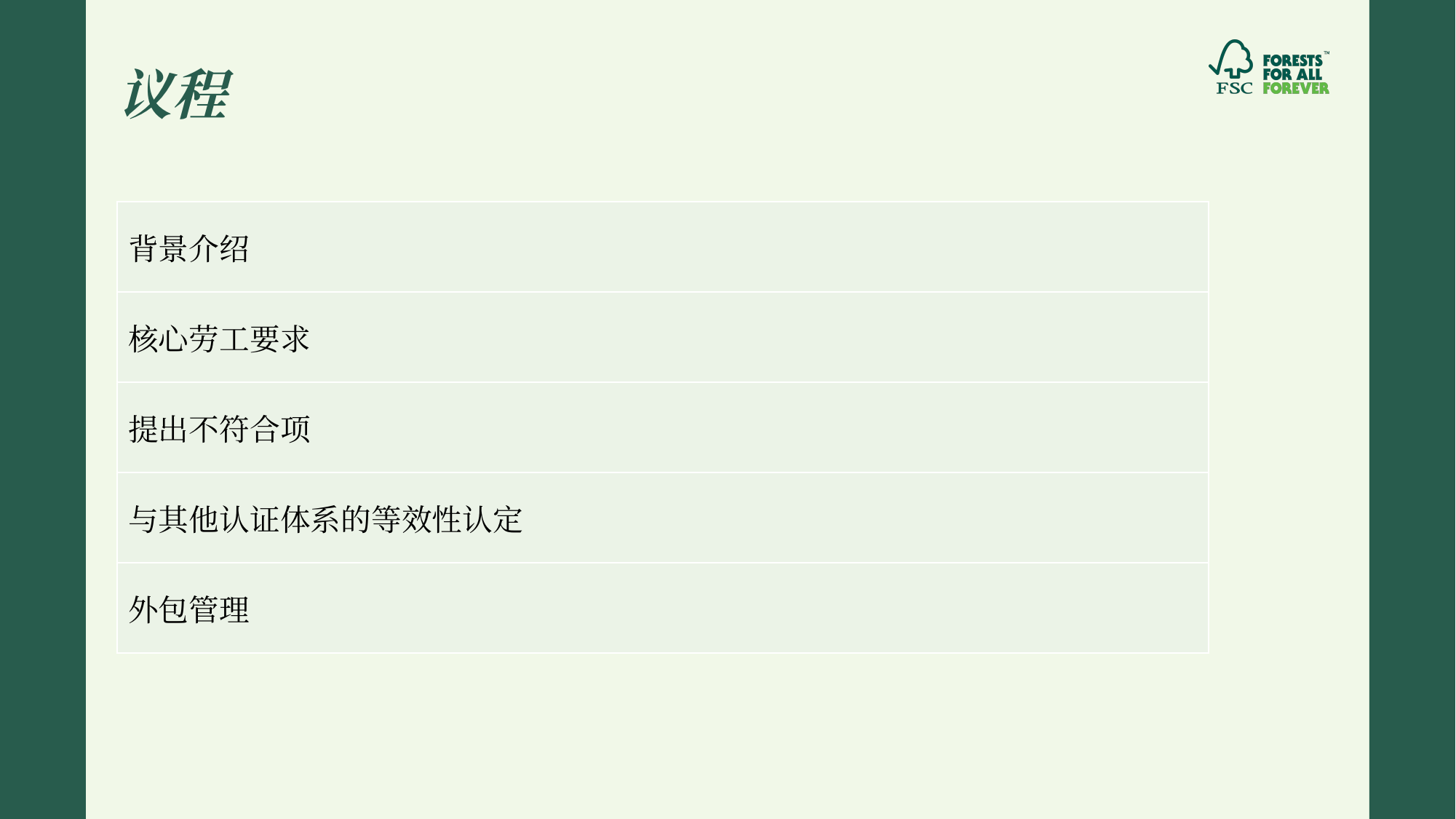

# 议程
| 背景介绍 |
| --- |
| 核心劳工要求 |
| 提出不符合项 |
| 与其他认证体系的等效性认定 |
| 外包管理 |
3